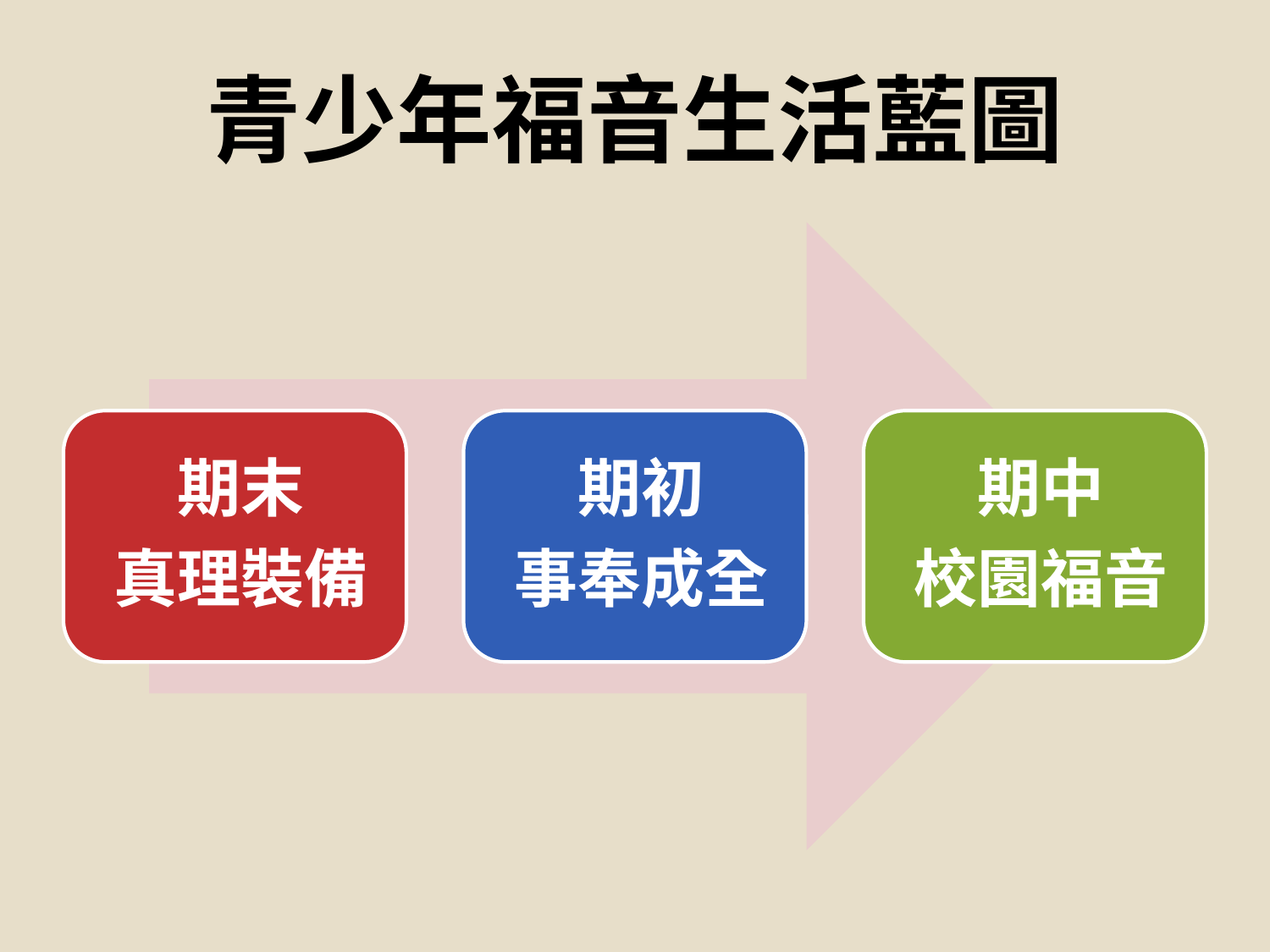

# 青少年福音生活藍圖
期末
真理裝備
期初
事奉成全
期中
校園福音